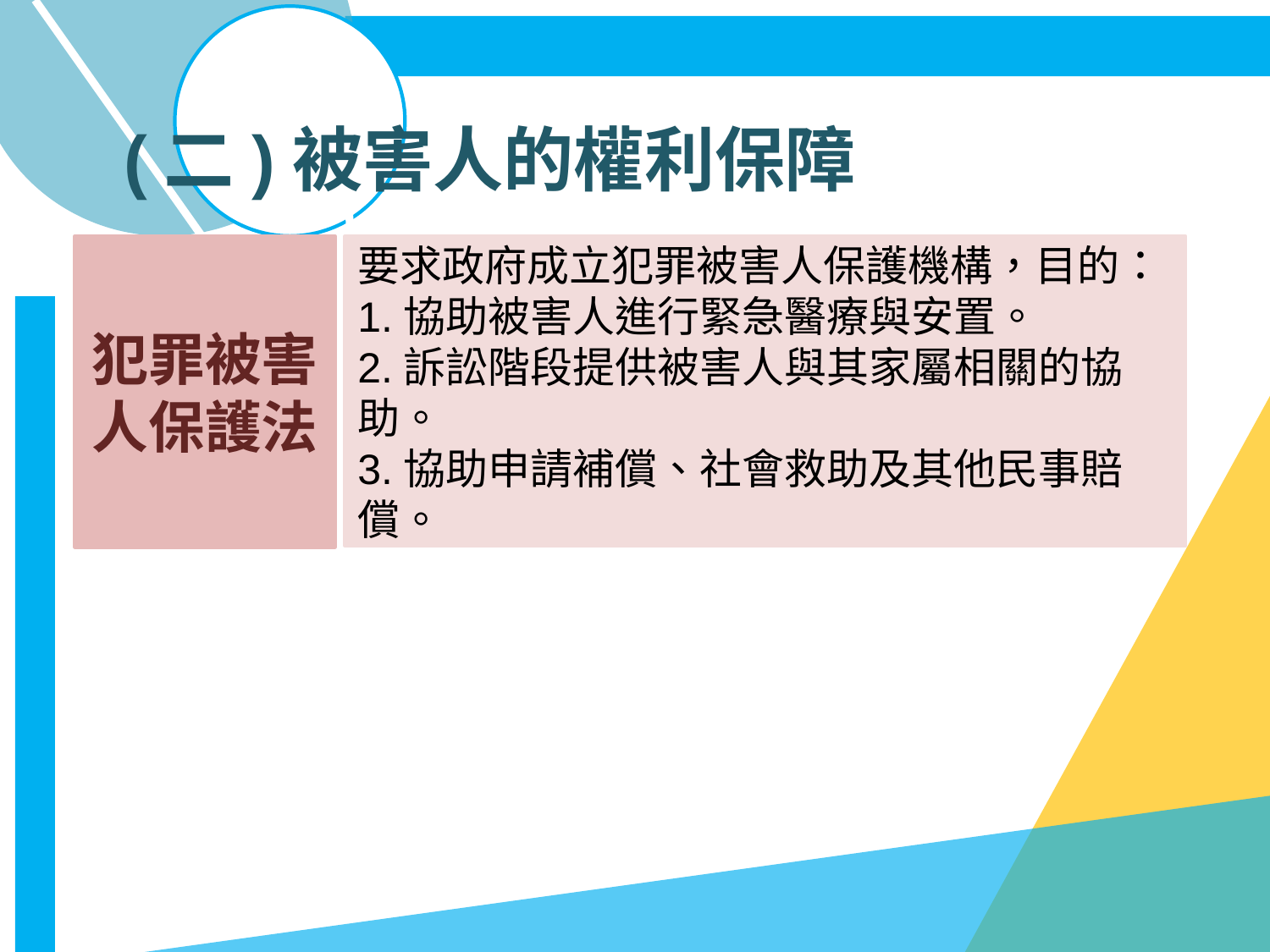

(二)被害人的權利保障

犯罪被害人保護法
要求政府成立犯罪被害人保護機構，目的：
1.協助被害人進行緊急醫療與安置。
2.訴訟階段提供被害人與其家屬相關的協助。
3.協助申請補償、社會救助及其他民事賠償。